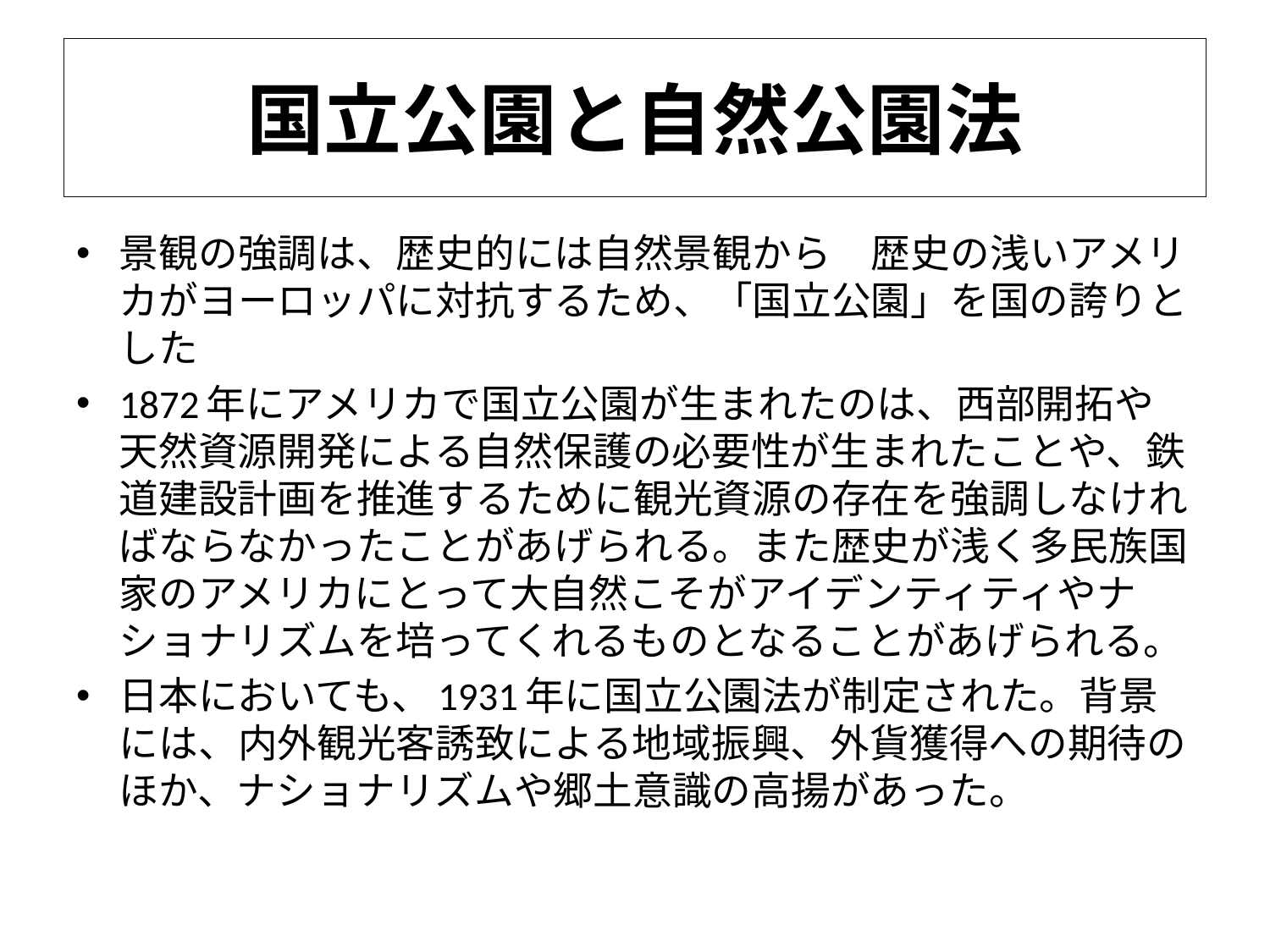

# 国立公園と自然公園法
景観の強調は、歴史的には自然景観から　歴史の浅いアメリカがヨーロッパに対抗するため、「国立公園」を国の誇りとした
1872年にアメリカで国立公園が生まれたのは、西部開拓や天然資源開発による自然保護の必要性が生まれたことや、鉄道建設計画を推進するために観光資源の存在を強調しなければならなかったことがあげられる。また歴史が浅く多民族国家のアメリカにとって大自然こそがアイデンティティやナショナリズムを培ってくれるものとなることがあげられる。
日本においても、1931年に国立公園法が制定された。背景には、内外観光客誘致による地域振興、外貨獲得への期待のほか、ナショナリズムや郷土意識の高揚があった。